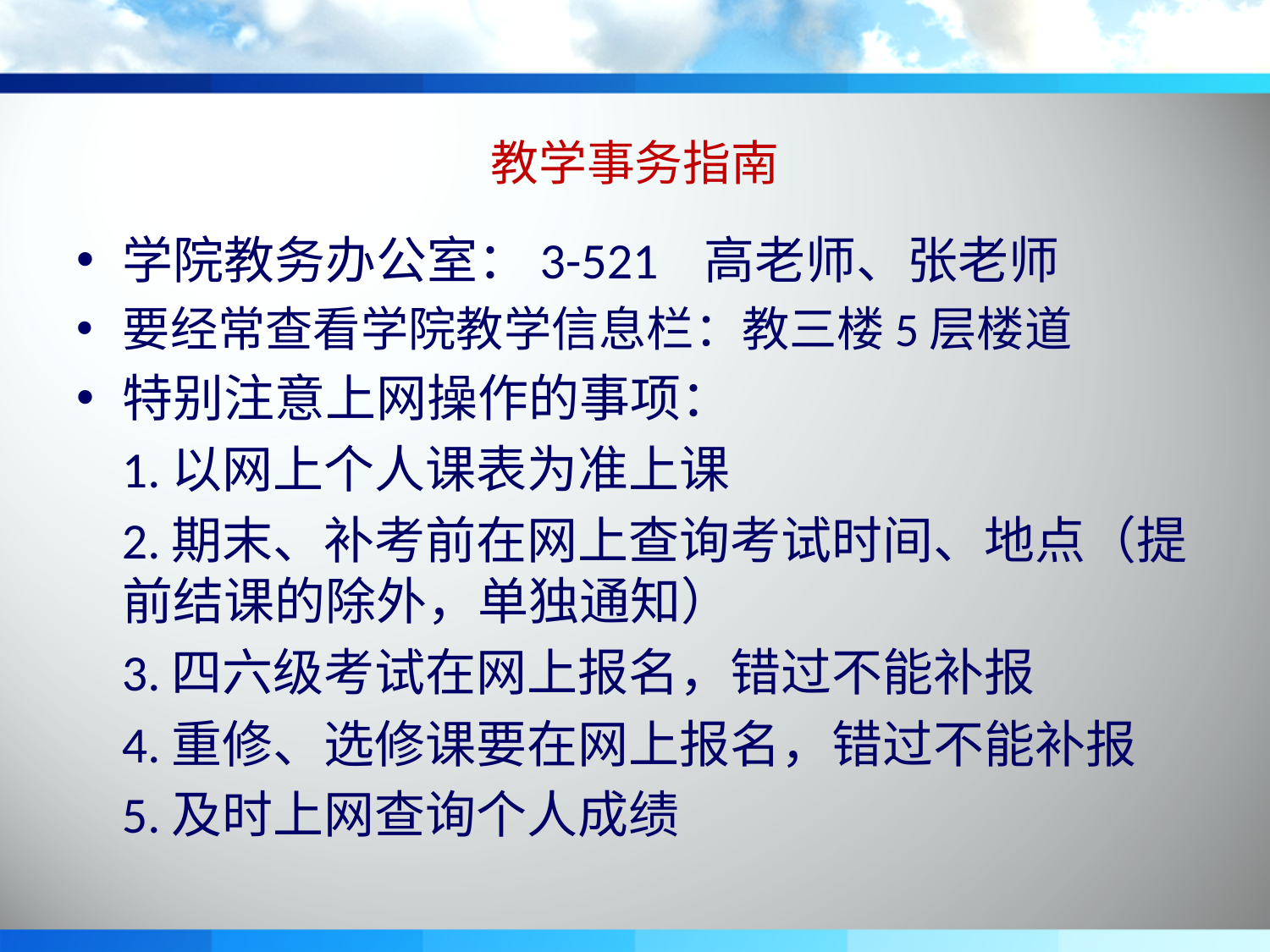

# 教学事务指南
学院教务办公室：3-521   高老师、张老师
要经常查看学院教学信息栏：教三楼5层楼道
特别注意上网操作的事项：
    1.以网上个人课表为准上课
    2.期末、补考前在网上查询考试时间、地点（提前结课的除外，单独通知）
    3.四六级考试在网上报名，错过不能补报
    4.重修、选修课要在网上报名，错过不能补报
    5.及时上网查询个人成绩